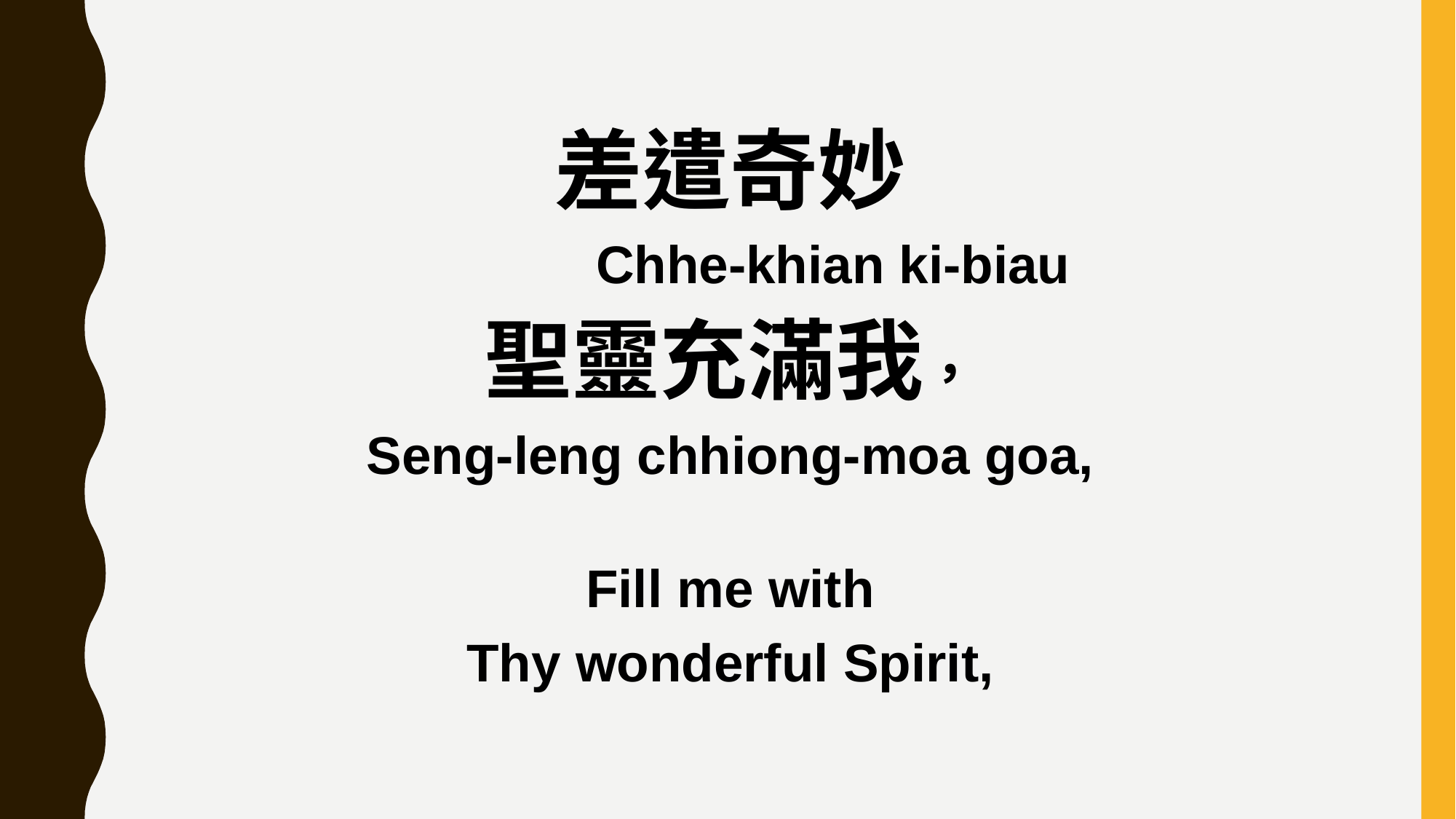

差遣奇妙
                           Chhe-khian ki-biau
聖靈充滿我，
Seng-leng chhiong-moa goa,

Fill me with
Thy wonderful Spirit,